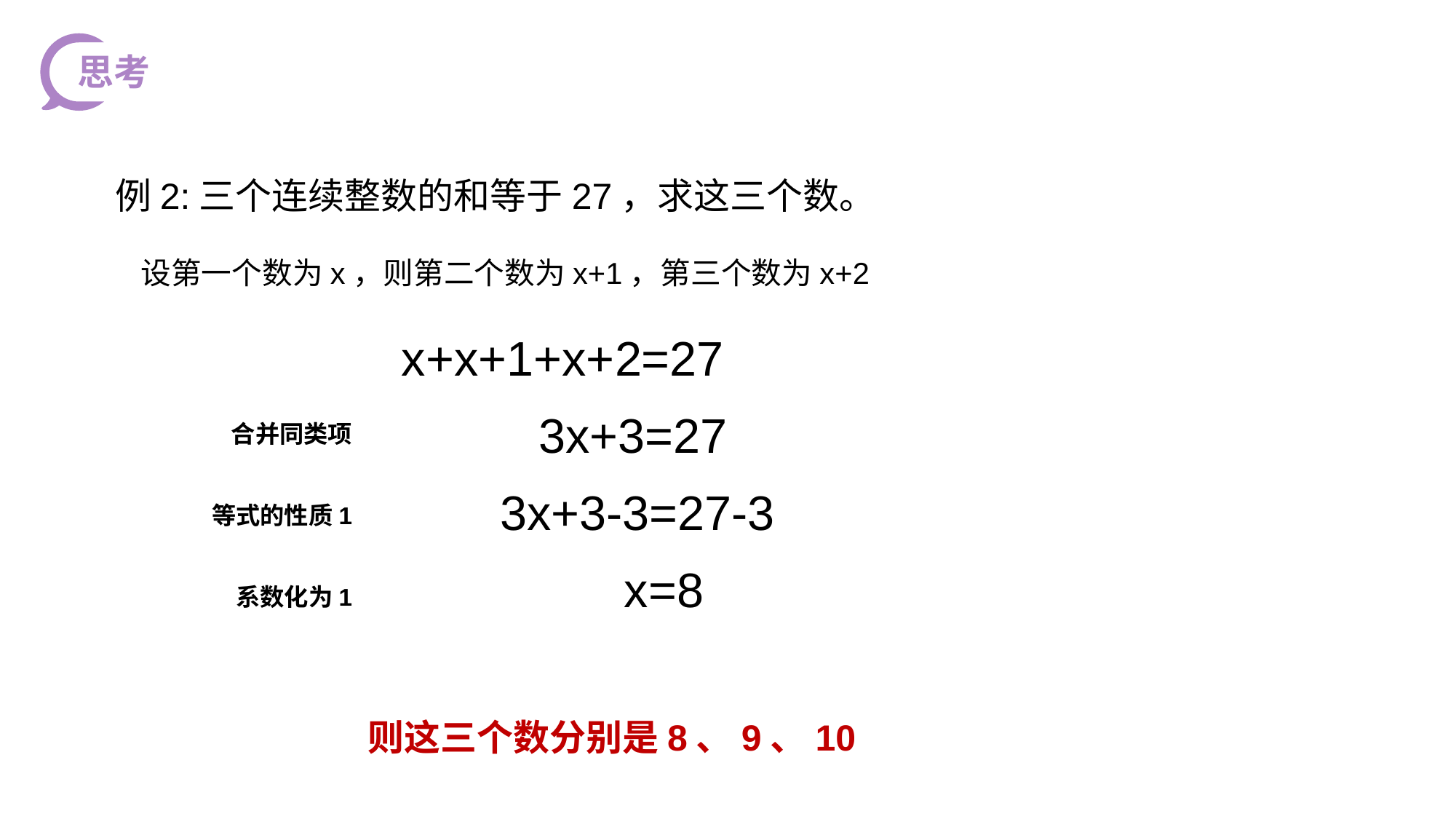

思考
例2:三个连续整数的和等于27，求这三个数。
设第一个数为x，则第二个数为x+1，第三个数为x+2
x+x+1+x+2=27
3x+3=27
合并同类项
3x+3-3=27-3
等式的性质1
x=8
系数化为1
则这三个数分别是8、9、10